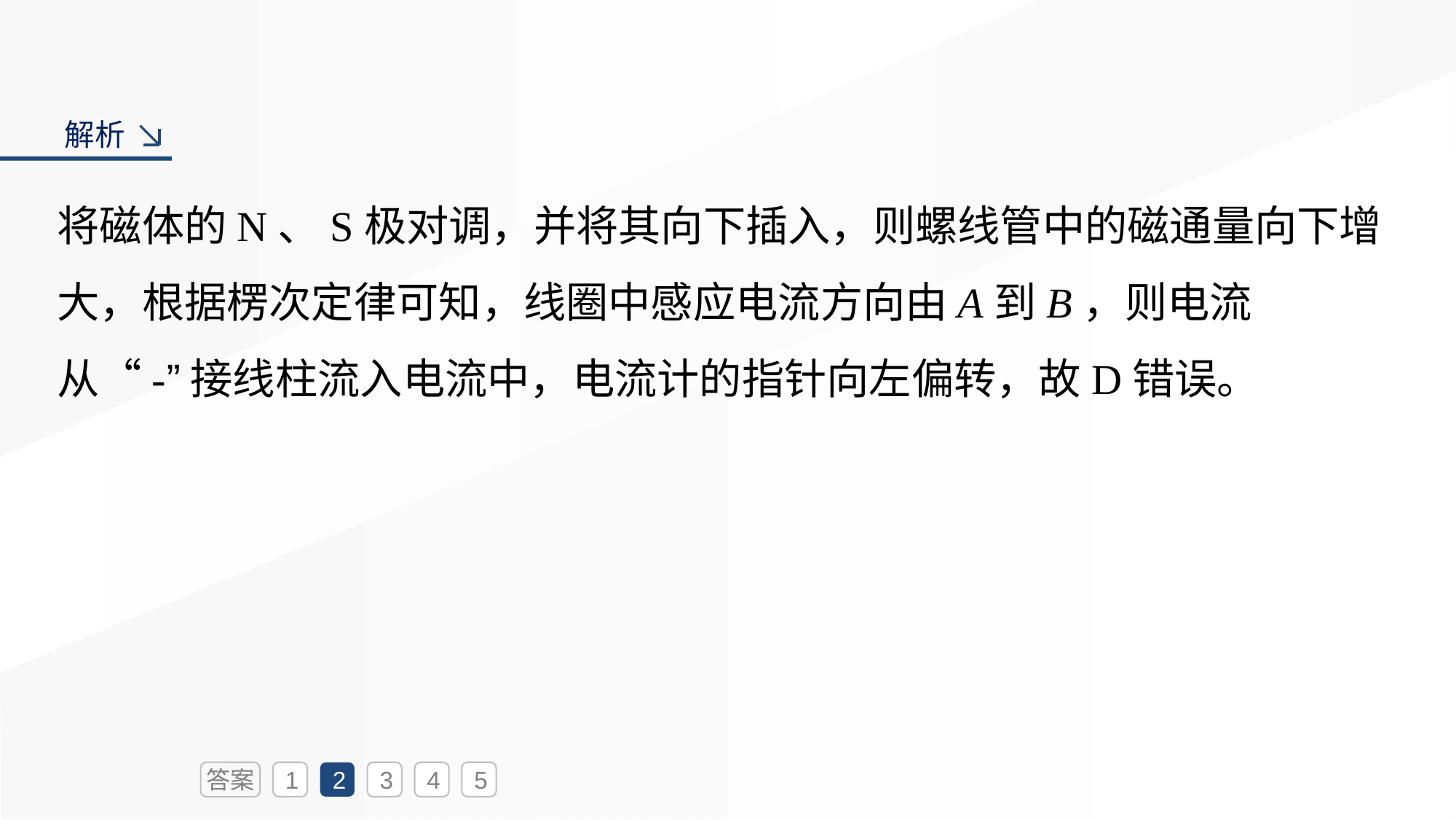

解析

将磁体的N、S极对调，并将其向下插入，则螺线管中的磁通量向下增大，根据楞次定律可知，线圈中感应电流方向由A到B，则电流从“-”接线柱流入电流中，电流计的指针向左偏转，故D错误。
答案
1
2
3
4
5